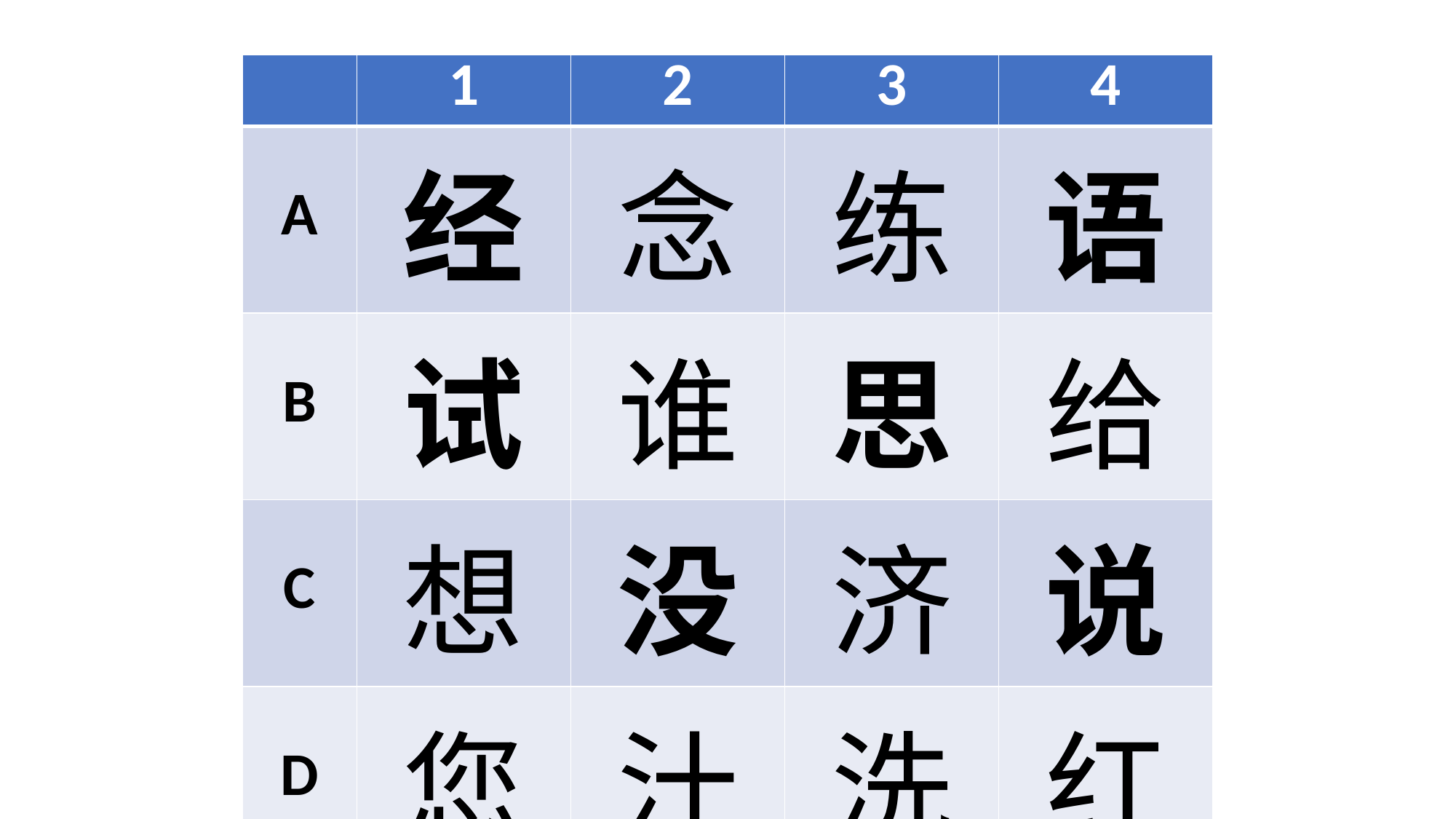

|  | 1 | 2 | 3 | 4 |
| --- | --- | --- | --- | --- |
| A | 经 | 念 | 练 | 语 |
| B | 试 | 谁 | 思 | 给 |
| C | 想 | 没 | 济 | 说 |
| D | 您 | 汁 | 洗 | 红 |